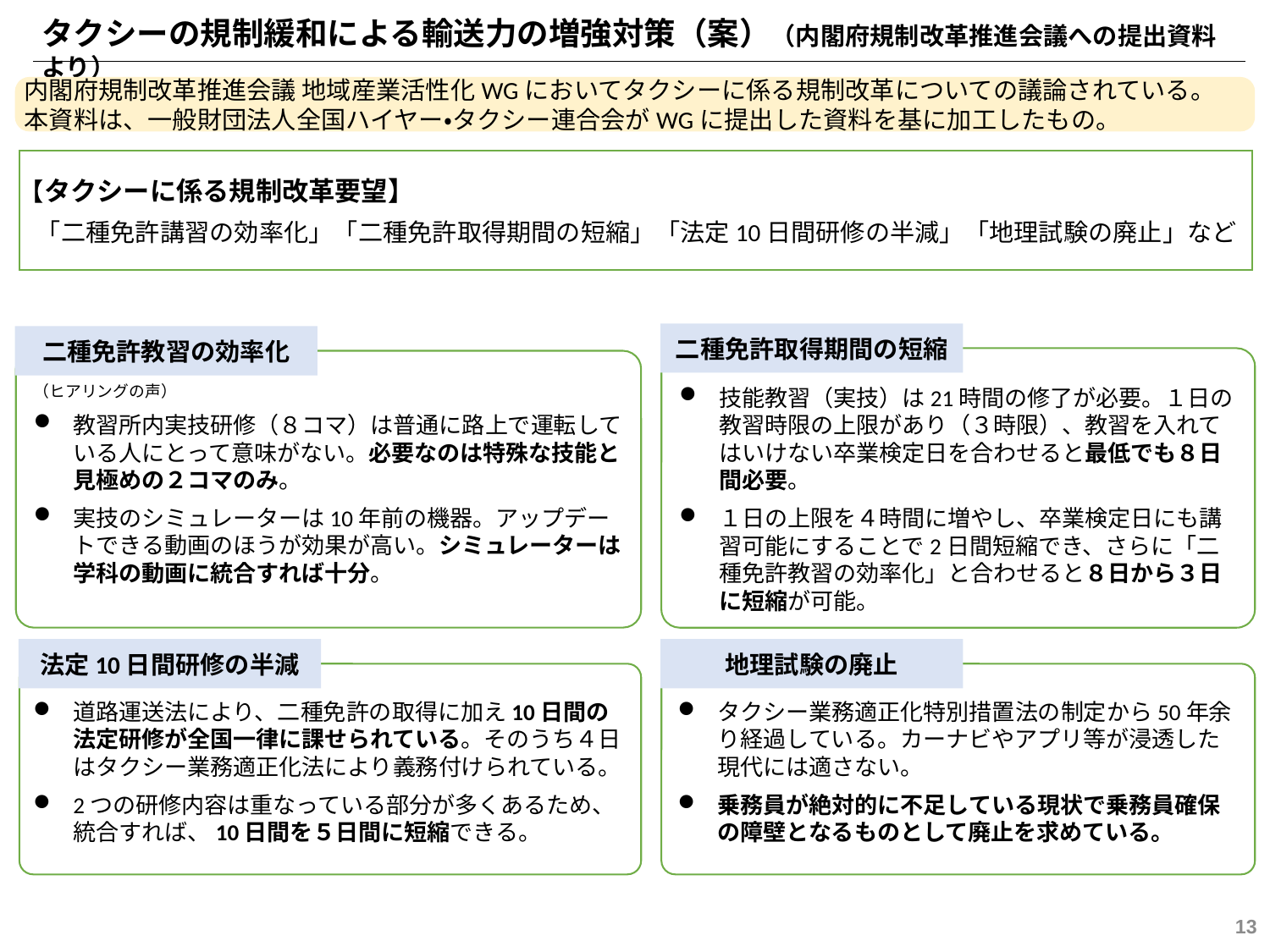

タクシーの規制緩和による輸送力の増強対策（案）（内閣府規制改革推進会議への提出資料より）
内閣府規制改革推進会議 地域産業活性化WGにおいてタクシーに係る規制改革についての議論されている。
本資料は、一般財団法人全国ハイヤー・タクシー連合会がWGに提出した資料を基に加工したもの。
【タクシーに係る規制改革要望】
  「二種免許講習の効率化」「二種免許取得期間の短縮」「法定10日間研修の半減」「地理試験の廃止」など
二種免許取得期間の短縮
二種免許教習の効率化
技能教習（実技）は21時間の修了が必要。１日の教習時限の上限があり（３時限）、教習を入れてはいけない卒業検定日を合わせると最低でも８日間必要。
１日の上限を４時間に増やし、卒業検定日にも講習可能にすることで2日間短縮でき、さらに「二種免許教習の効率化」と合わせると８日から３日に短縮が可能。
（ヒアリングの声）
教習所内実技研修（８コマ）は普通に路上で運転している人にとって意味がない。必要なのは特殊な技能と見極めの２コマのみ。
実技のシミュレーターは10年前の機器。アップデートできる動画のほうが効果が高い。シミュレーターは学科の動画に統合すれば十分。
法定10日間研修の半減
地理試験の廃止
道路運送法により、二種免許の取得に加え10日間の法定研修が全国一律に課せられている。そのうち４日はタクシー業務適正化法により義務付けられている。
2つの研修内容は重なっている部分が多くあるため、統合すれば、10日間を５日間に短縮できる。
タクシー業務適正化特別措置法の制定から50年余り経過している。カーナビやアプリ等が浸透した現代には適さない。
乗務員が絶対的に不足している現状で乗務員確保の障壁となるものとして廃止を求めている。
13